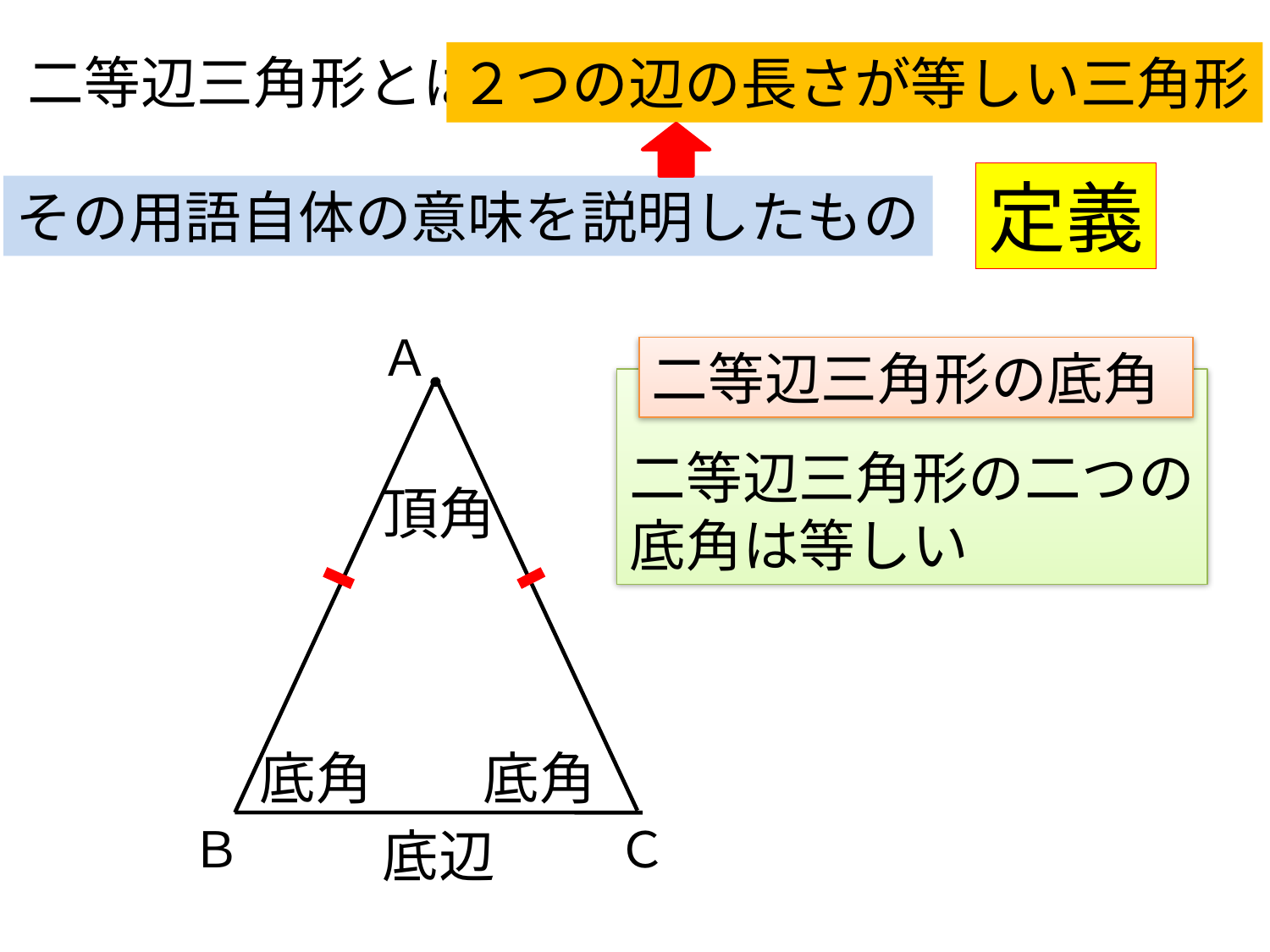

# 二等辺三角形とは・・・
２つの辺の長さが等しい三角形

定義
その用語自体の意味を説明したもの
Ａ
二等辺三角形の底角

二等辺三角形の二つの
底角は等しい

頂角
底角
底角
Ｂ
Ｃ
底辺